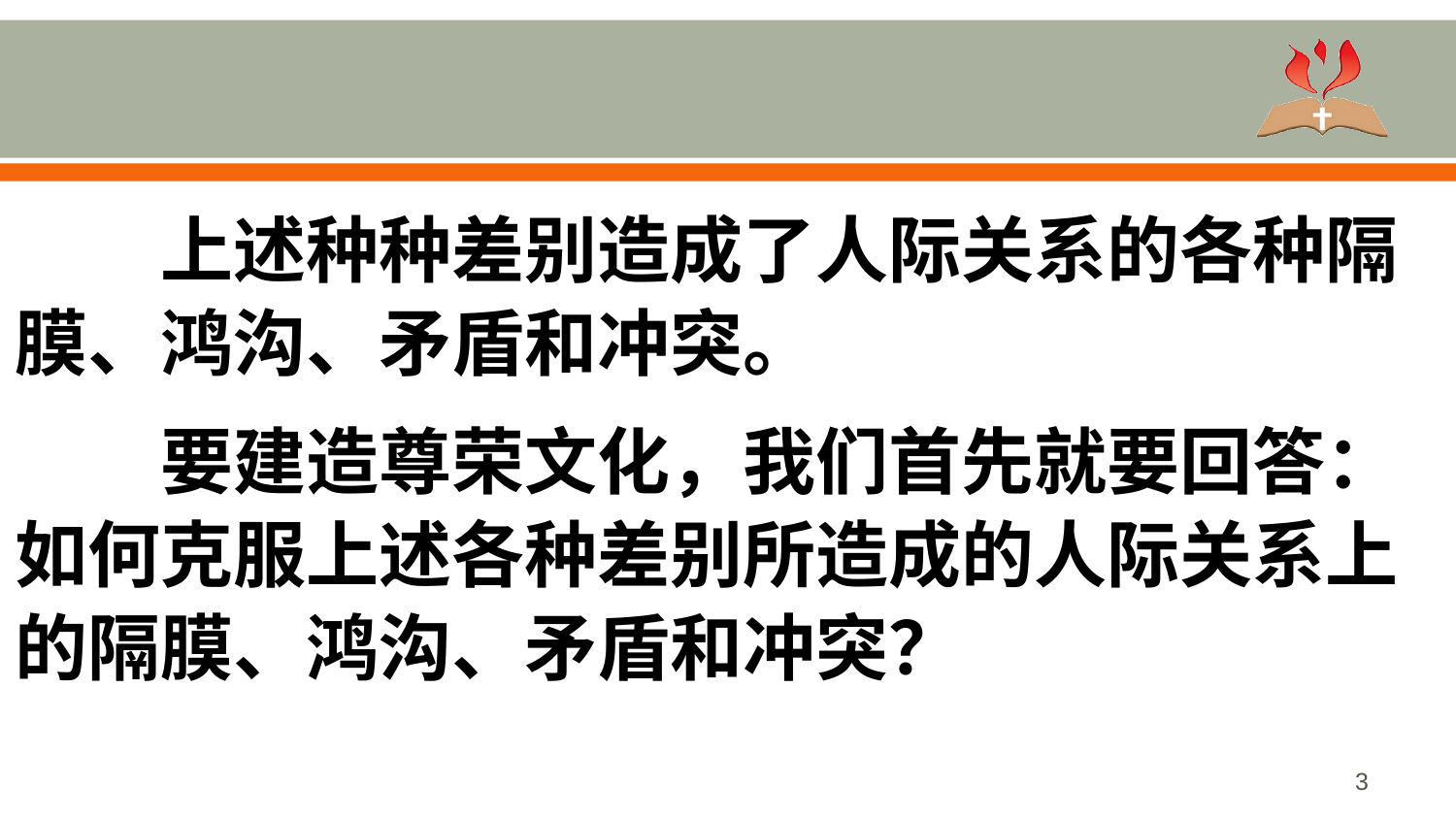

上述种种差别造成了人际关系的各种隔膜、鸿沟、矛盾和冲突。
要建造尊荣文化，我们首先就要回答：如何克服上述各种差别所造成的人际关系上的隔膜、鸿沟、矛盾和冲突？

3